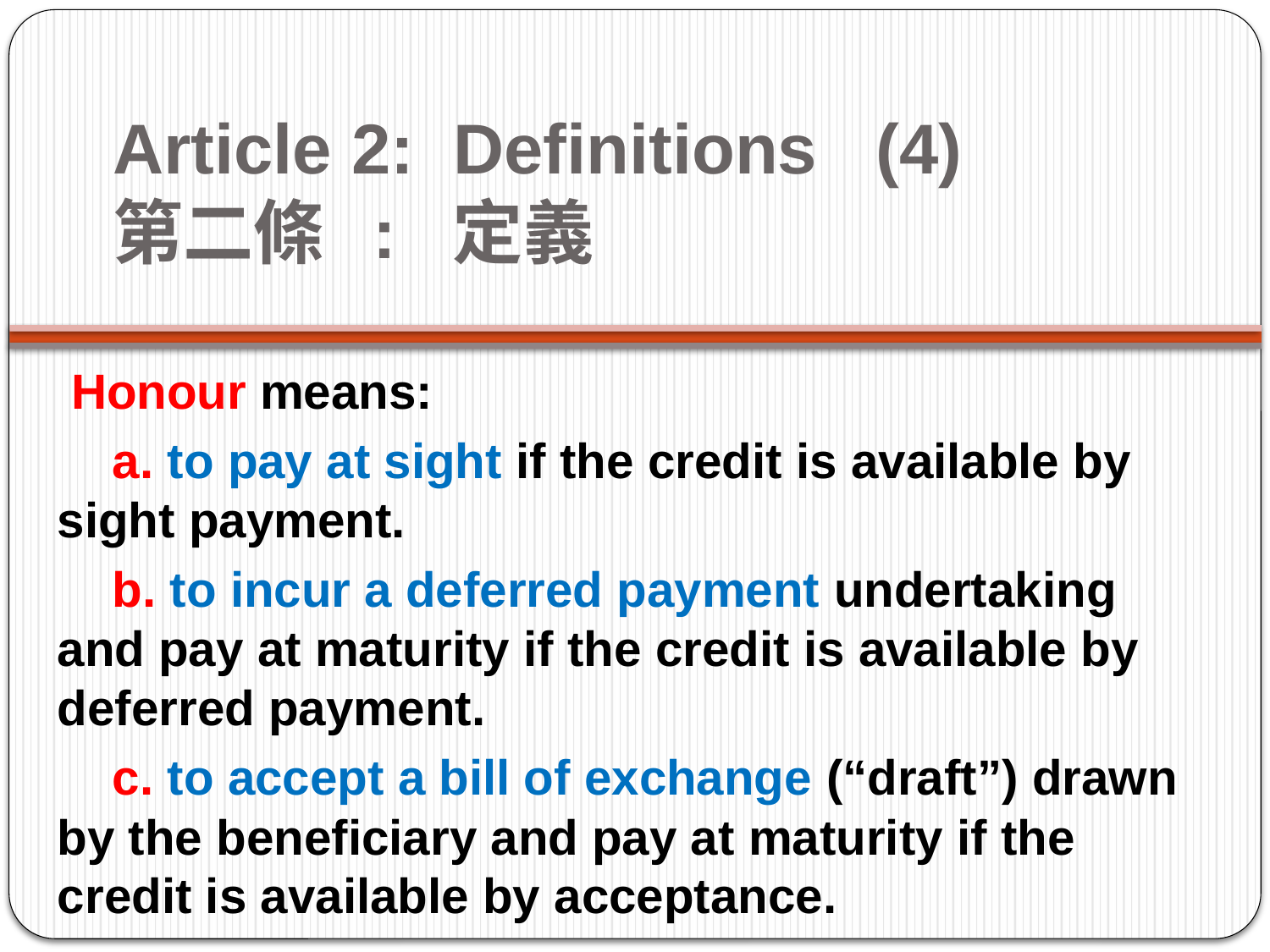

# Article 2:  Definitions   (4)      第二條  :  定義
 Honour means:
    a. to pay at sight if the credit is available by sight payment.
    b. to incur a deferred payment undertaking and pay at maturity if the credit is available by deferred payment.
    c. to accept a bill of exchange (“draft”) drawn by the beneficiary and pay at maturity if the credit is available by acceptance.